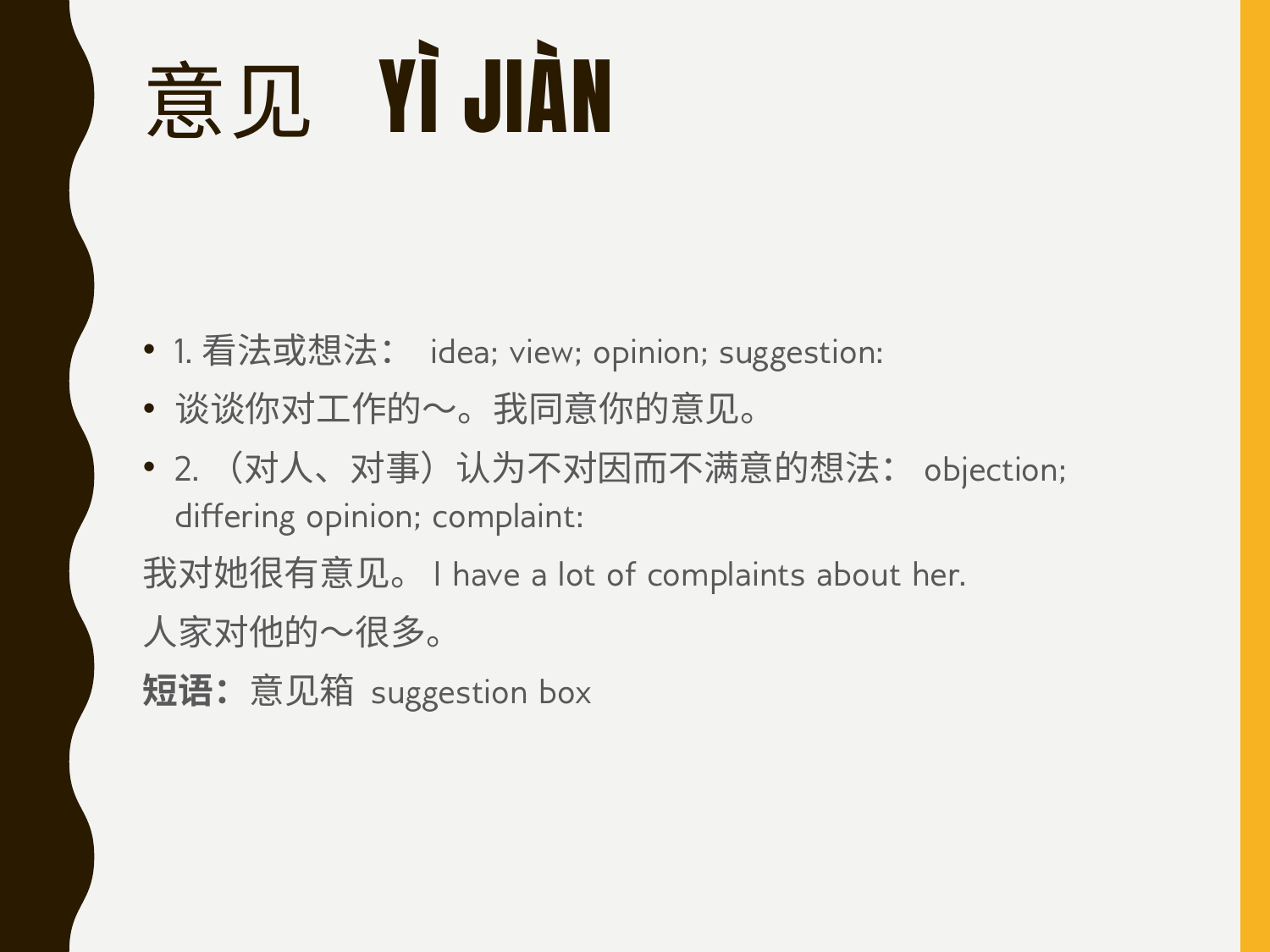

# 意见  yì jiàn
1.看法或想法： idea; view; opinion; suggestion:
谈谈你对工作的～。我同意你的意见。
2.（对人、对事）认为不对因而不满意的想法：objection; differing opinion; complaint:
我对她很有意见。I have a lot of complaints about her.
人家对他的～很多。
短语：意见箱 suggestion box